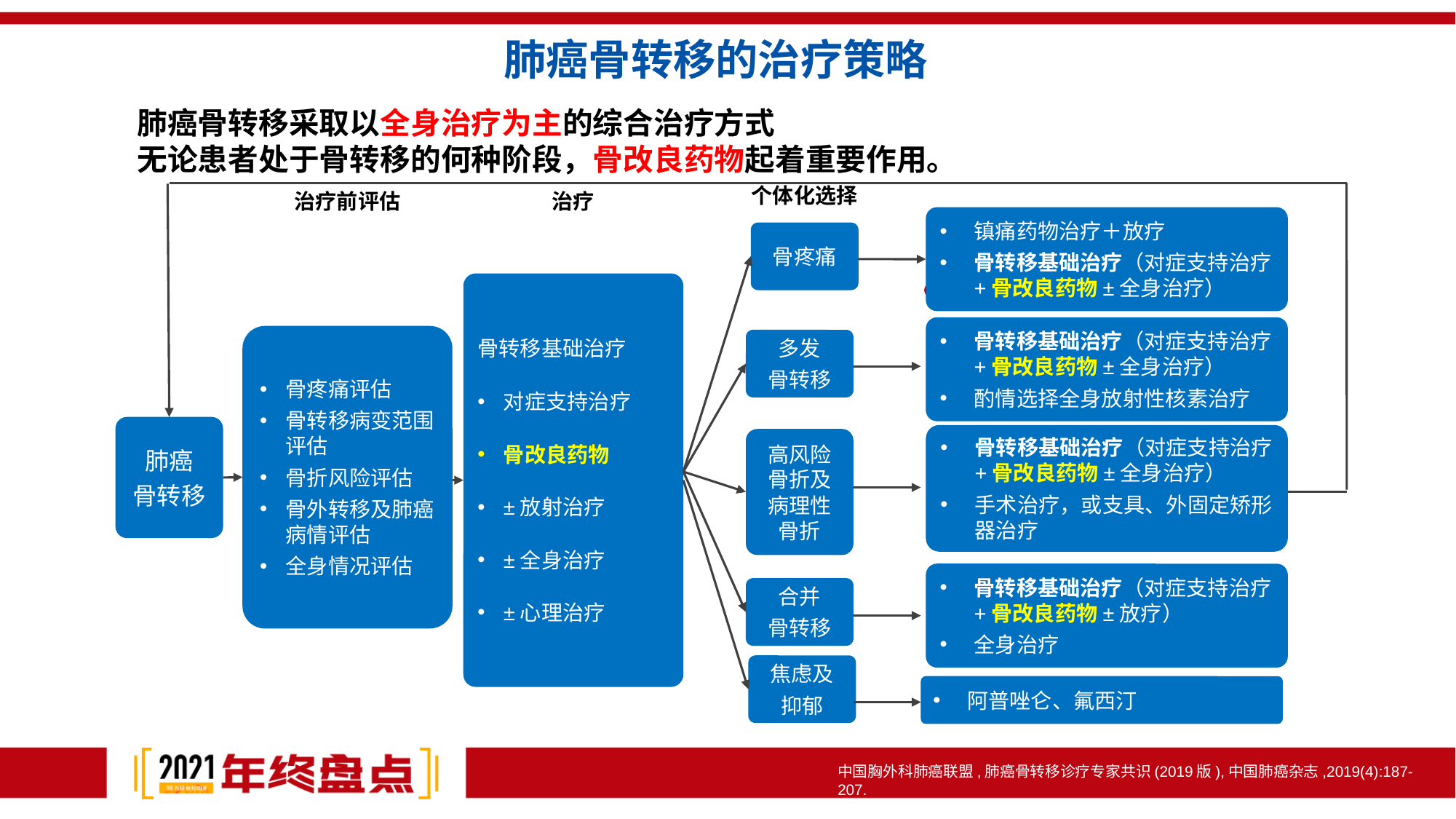

# 肺癌骨转移的治疗策略
肺癌骨转移采取以全身治疗为主的综合治疗方式
无论患者处于骨转移的何种阶段，骨改良药物起着重要作用。
个体化选择
治疗前评估
治疗
镇痛药物治疗＋放疗
骨转移基础治疗（对症支持治疗+骨改良药物±全身治疗）
骨疼痛
骨转移基础治疗
对症支持治疗
骨改良药物
±放射治疗
±全身治疗
±心理治疗

骨转移基础治疗（对症支持治疗+骨改良药物±全身治疗）
酌情选择全身放射性核素治疗
骨疼痛评估
骨转移病变范围评估
骨折风险评估
骨外转移及肺癌病情评估
全身情况评估
多发
骨转移

肺癌
骨转移
骨转移基础治疗（对症支持治疗+骨改良药物±全身治疗）
手术治疗，或支具、外固定矫形器治疗
高风险骨折及病理性骨折

骨转移基础治疗（对症支持治疗+骨改良药物±放疗）
全身治疗
合并
骨转移

焦虑及
抑郁
阿普唑仑、氟西汀
中国胸外科肺癌联盟,肺癌骨转移诊疗专家共识(2019版),中国肺癌杂志,2019(4):187-207.